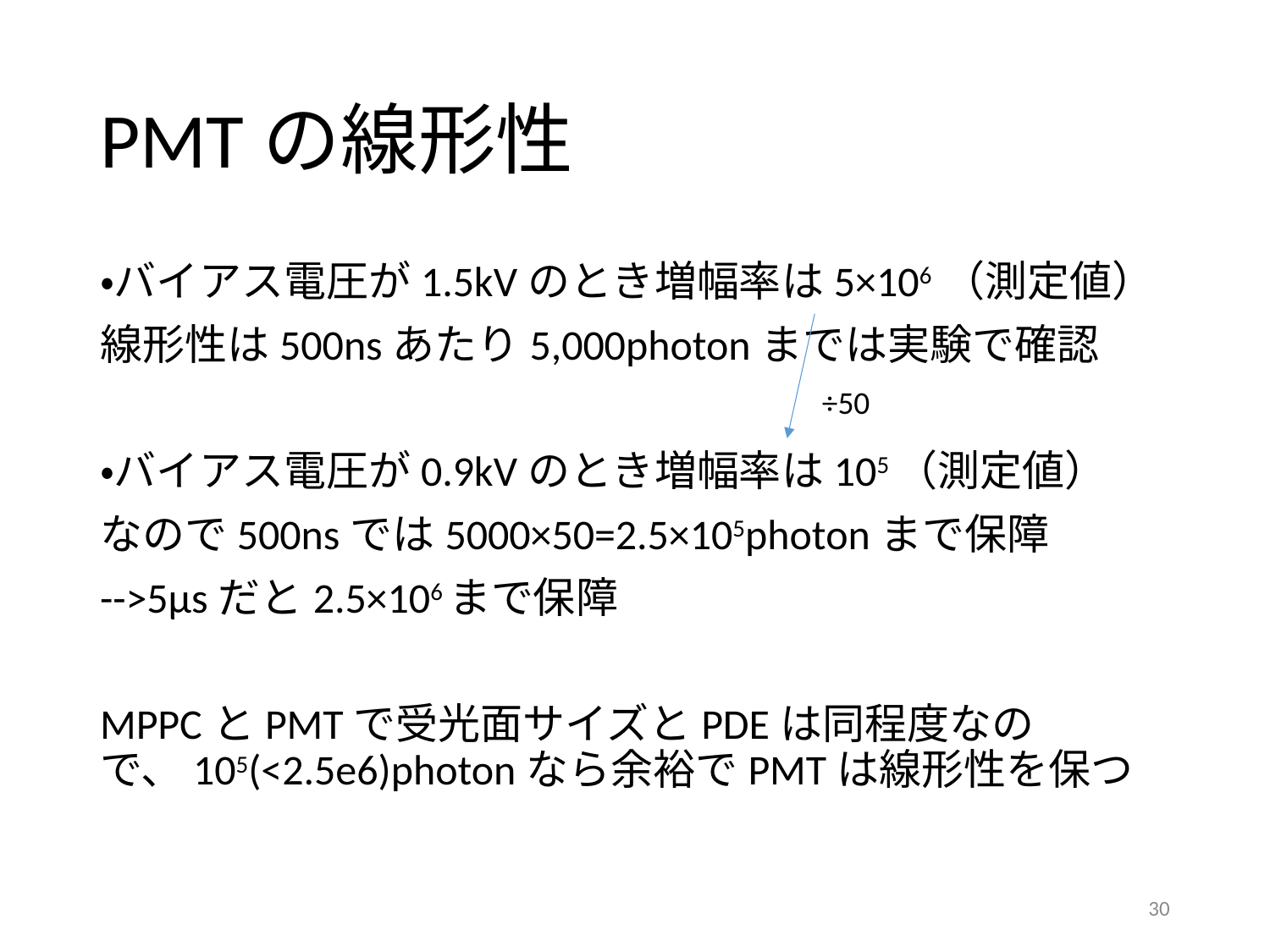

# PMTの線形性
・バイアス電圧が1.5kVのとき増幅率は5×106 （測定値）
線形性は500nsあたり5,000photonまでは実験で確認

・バイアス電圧が0.9kVのとき増幅率は105（測定値）
なので500nsでは5000×50=2.5×105photonまで保障
-->5μsだと2.5×106まで保障

MPPCとPMTで受光面サイズとPDEは同程度なので、105(<2.5e6)photonなら余裕でPMTは線形性を保つ

÷50
30